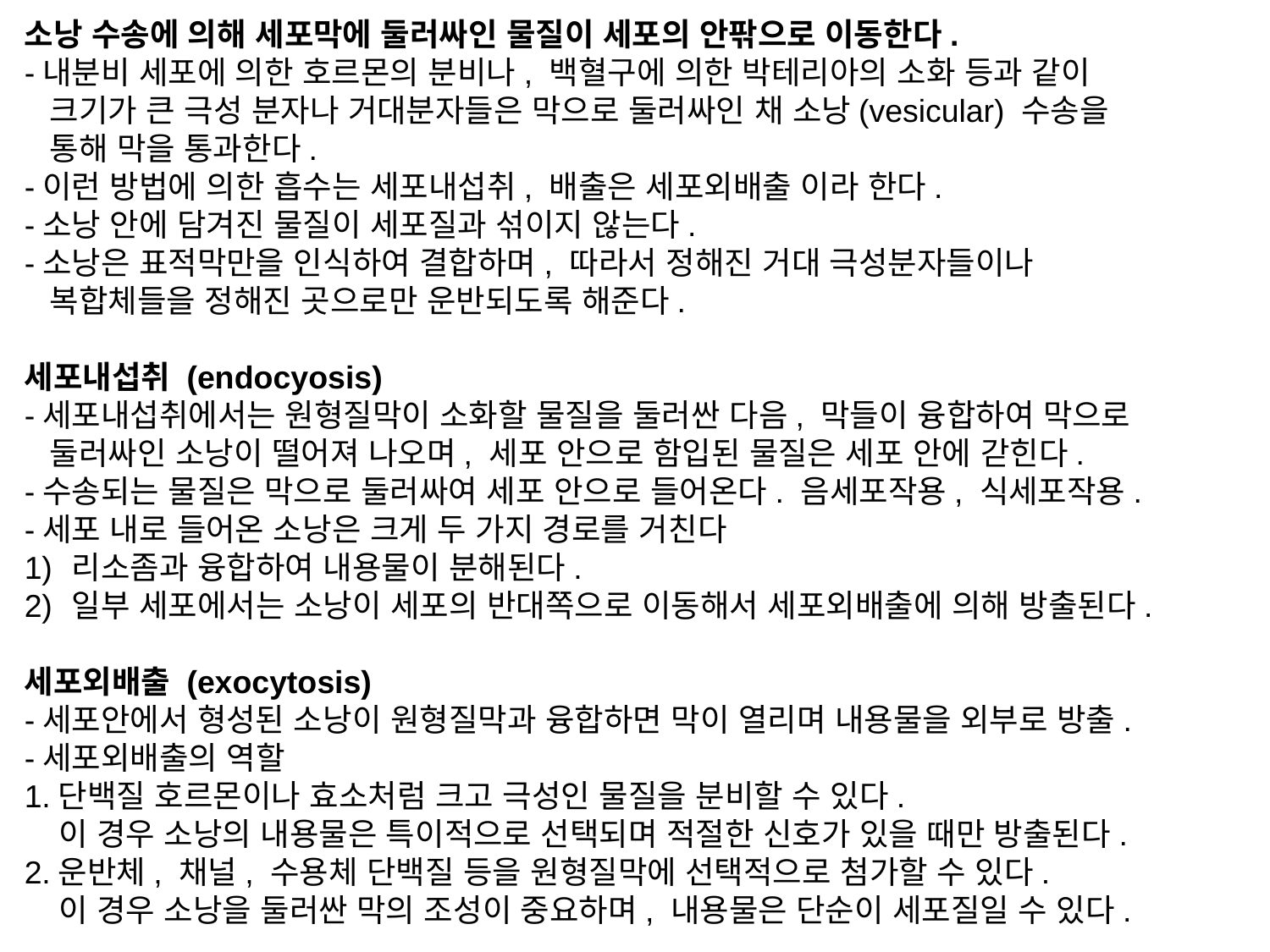

소낭 수송에 의해 세포막에 둘러싸인 물질이 세포의 안팎으로 이동한다.
-내분비 세포에 의한 호르몬의 분비나, 백혈구에 의한 박테리아의 소화 등과 같이
  크기가 큰 극성 분자나 거대분자들은 막으로 둘러싸인 채 소낭(vesicular) 수송을
  통해 막을 통과한다.
-이런 방법에 의한 흡수는 세포내섭취, 배출은 세포외배출 이라 한다.
-소낭 안에 담겨진 물질이 세포질과 섞이지 않는다.
-소낭은 표적막만을 인식하여 결합하며, 따라서 정해진 거대 극성분자들이나
  복합체들을 정해진 곳으로만 운반되도록 해준다.

세포내섭취 (endocyosis)
-세포내섭취에서는 원형질막이 소화할 물질을 둘러싼 다음, 막들이 융합하여 막으로
  둘러싸인 소낭이 떨어져 나오며, 세포 안으로 함입된 물질은 세포 안에 갇힌다.
-수송되는 물질은 막으로 둘러싸여 세포 안으로 들어온다. 음세포작용, 식세포작용.
-세포 내로 들어온 소낭은 크게 두 가지 경로를 거친다
리소좀과 융합하여 내용물이 분해된다.
일부 세포에서는 소낭이 세포의 반대쪽으로 이동해서 세포외배출에 의해 방출된다.

세포외배출 (exocytosis)
-세포안에서 형성된 소낭이 원형질막과 융합하면 막이 열리며 내용물을 외부로 방출.
-세포외배출의 역할
1.단백질 호르몬이나 효소처럼 크고 극성인 물질을 분비할 수 있다.
   이 경우 소낭의 내용물은 특이적으로 선택되며 적절한 신호가 있을 때만 방출된다.
2.운반체, 채널, 수용체 단백질 등을 원형질막에 선택적으로 첨가할 수 있다.
   이 경우 소낭을 둘러싼 막의 조성이 중요하며, 내용물은 단순이 세포질일 수 있다.